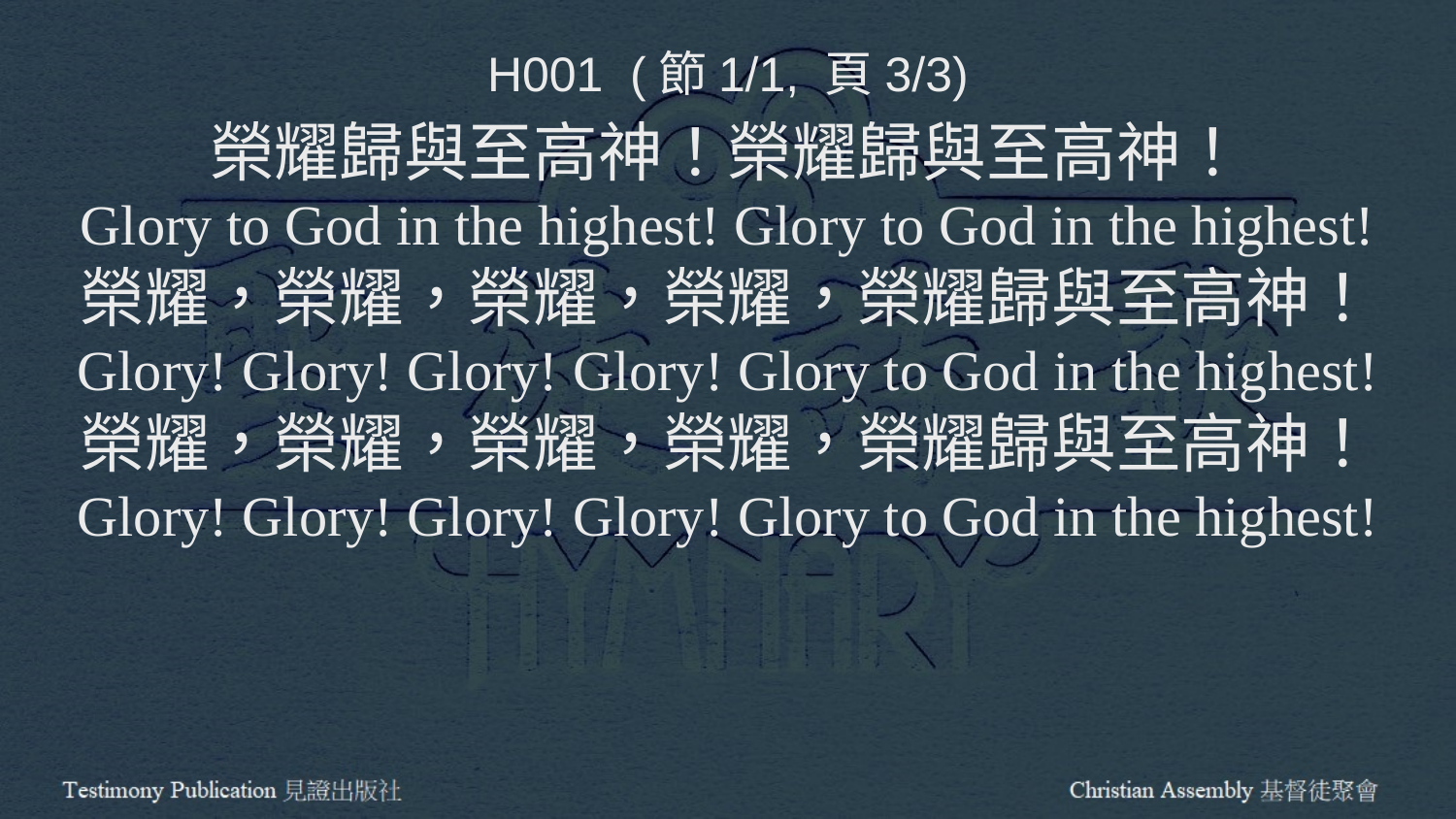

H001  (節1/1, 頁3/3)
榮耀歸與至高神！榮耀歸與至高神！
Glory to God in the highest! Glory to God in the highest!
榮耀，榮耀，榮耀，榮耀，榮耀歸與至高神！
Glory! Glory! Glory! Glory! Glory to God in the highest!
榮耀，榮耀，榮耀，榮耀，榮耀歸與至高神！
Glory! Glory! Glory! Glory! Glory to God in the highest!